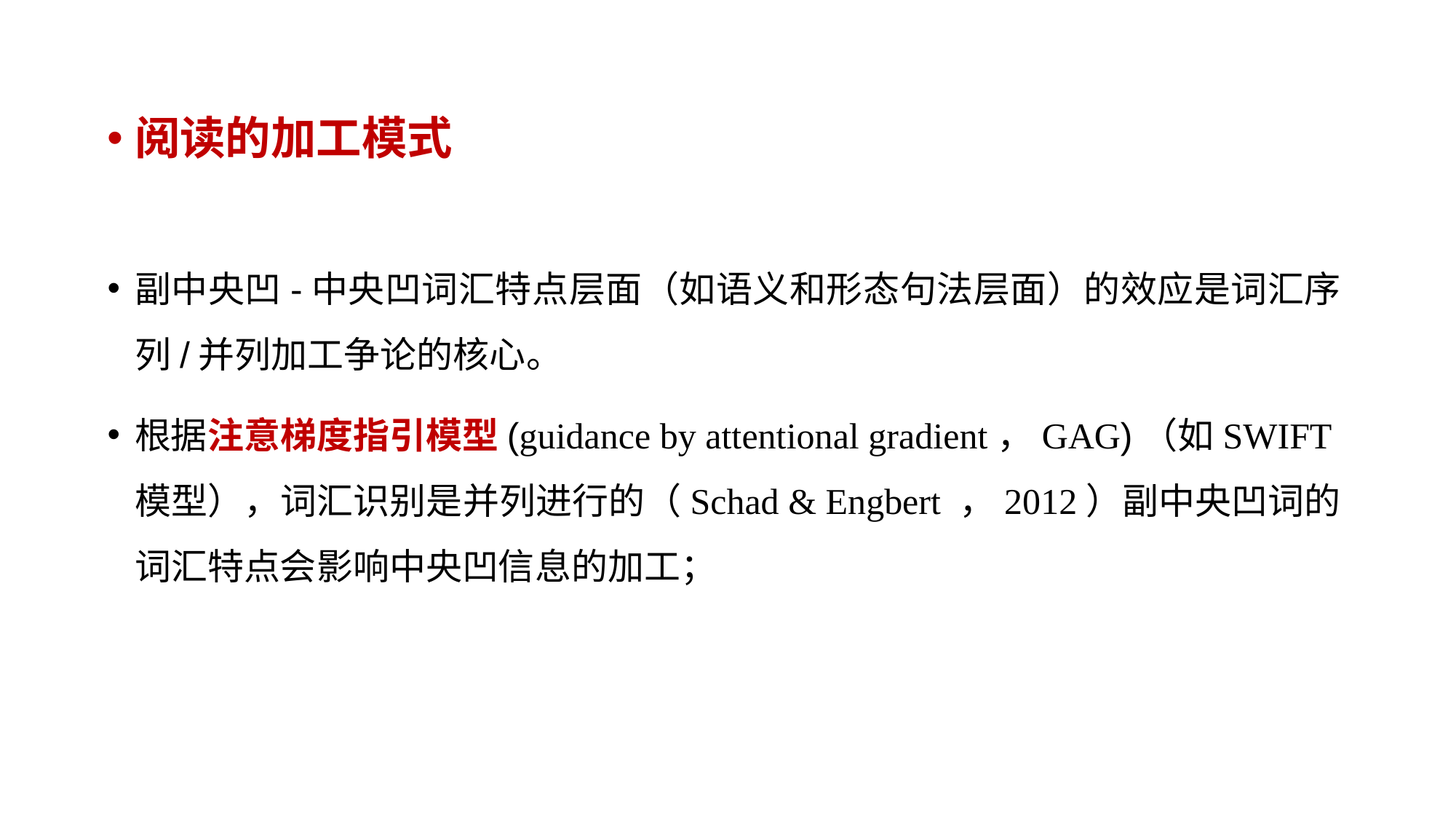

阅读的加工模式

副中央凹-中央凹词汇特点层面（如语义和形态句法层面）的效应是词汇序列/并列加工争论的核心。
根据注意梯度指引模型(guidance by attentional gradient，GAG)（如SWIFT模型），词汇识别是并列进行的（Schad & Engbert ，2012）副中央凹词的词汇特点会影响中央凹信息的加工；